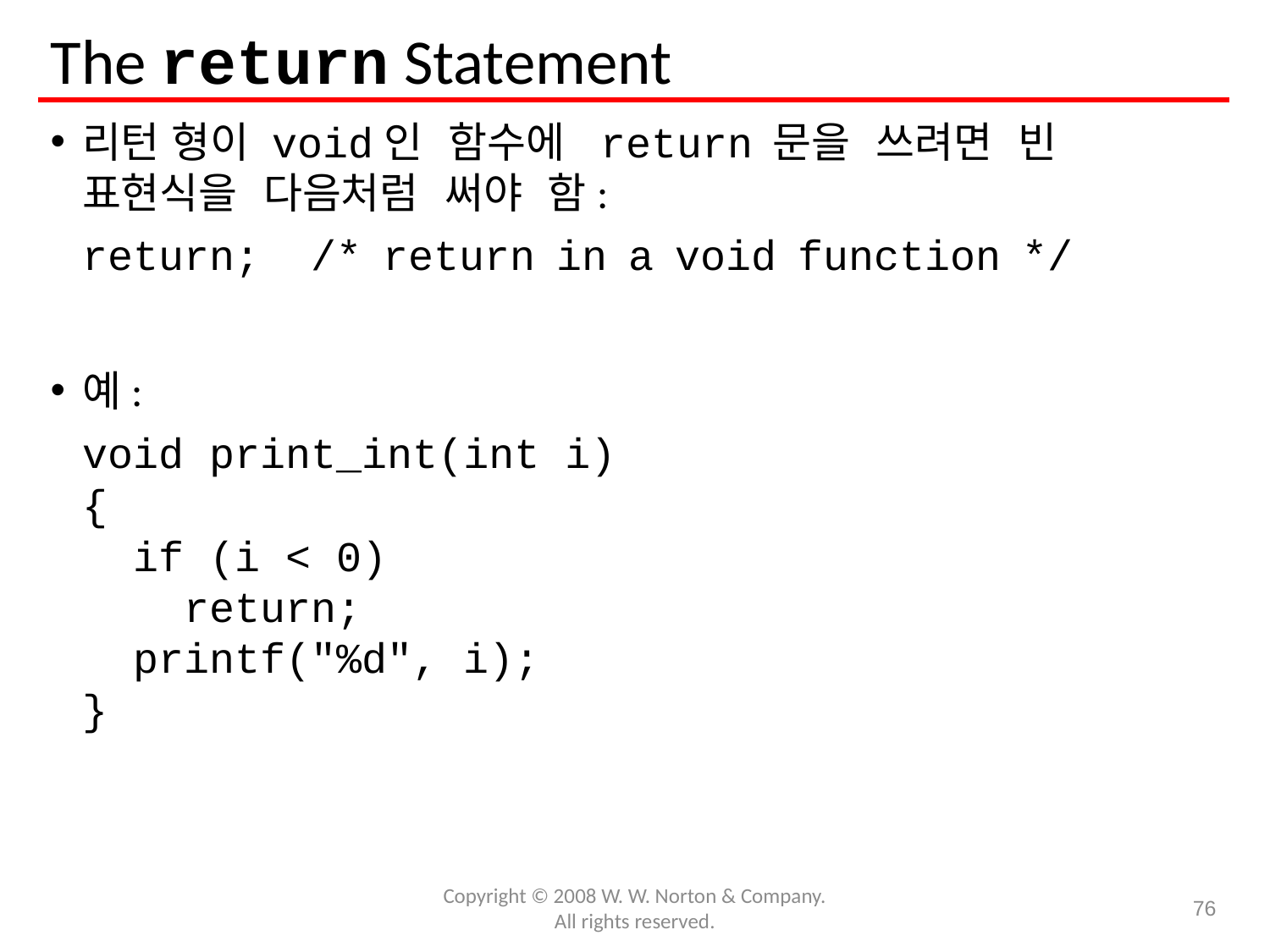

# The return Statement
리턴 형이 void인 함수에 return 문을 쓰려면 빈 표현식을 다음처럼 써야 함:
	return;  /* return in a void function */

예:
	void print_int(int i)
	{
	  if (i < 0)
	    return;
	  printf("%d", i);
	}
Copyright © 2008 W. W. Norton & Company.
All rights reserved.
76